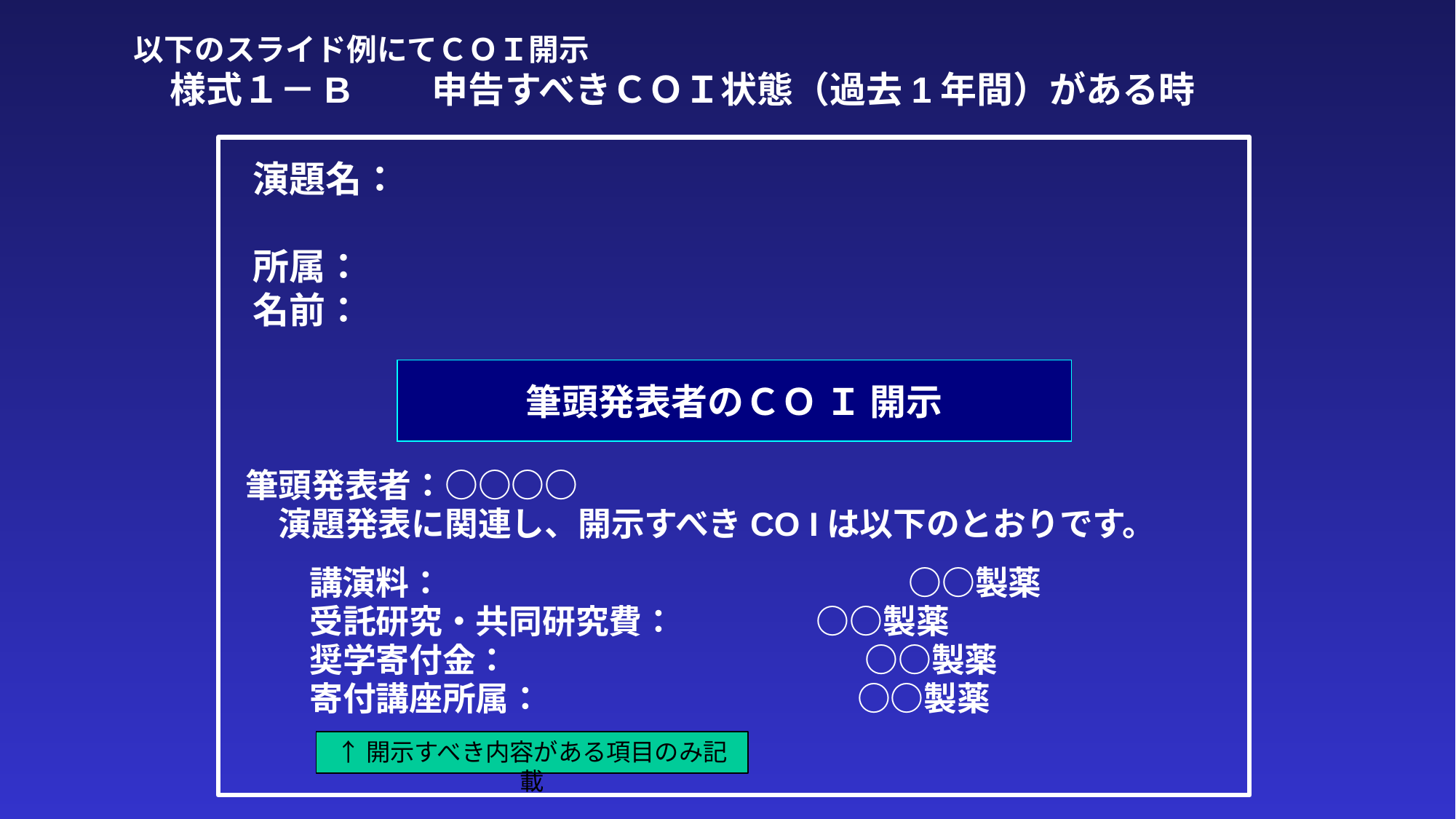

以下のスライド例にてＣＯＩ開示
　様式１－B　　申告すべきＣＯＩ状態（過去1年間）がある時

演題名：

所属：
名前：
筆頭発表者のＣＯ Ｉ 開示
筆頭発表者：○○○○
　演題発表に関連し、開示すべきCO Iは以下のとおりです。
  　 講演料：　　　　　　　　　　　　　　○○製薬
   　受託研究・共同研究費：　　　 　○○製薬
   　奨学寄付金：　 　　　　　　　　　  ○○製薬
   　寄付講座所属：　　　　　　　　　  ○○製薬

↑開示すべき内容がある項目のみ記載